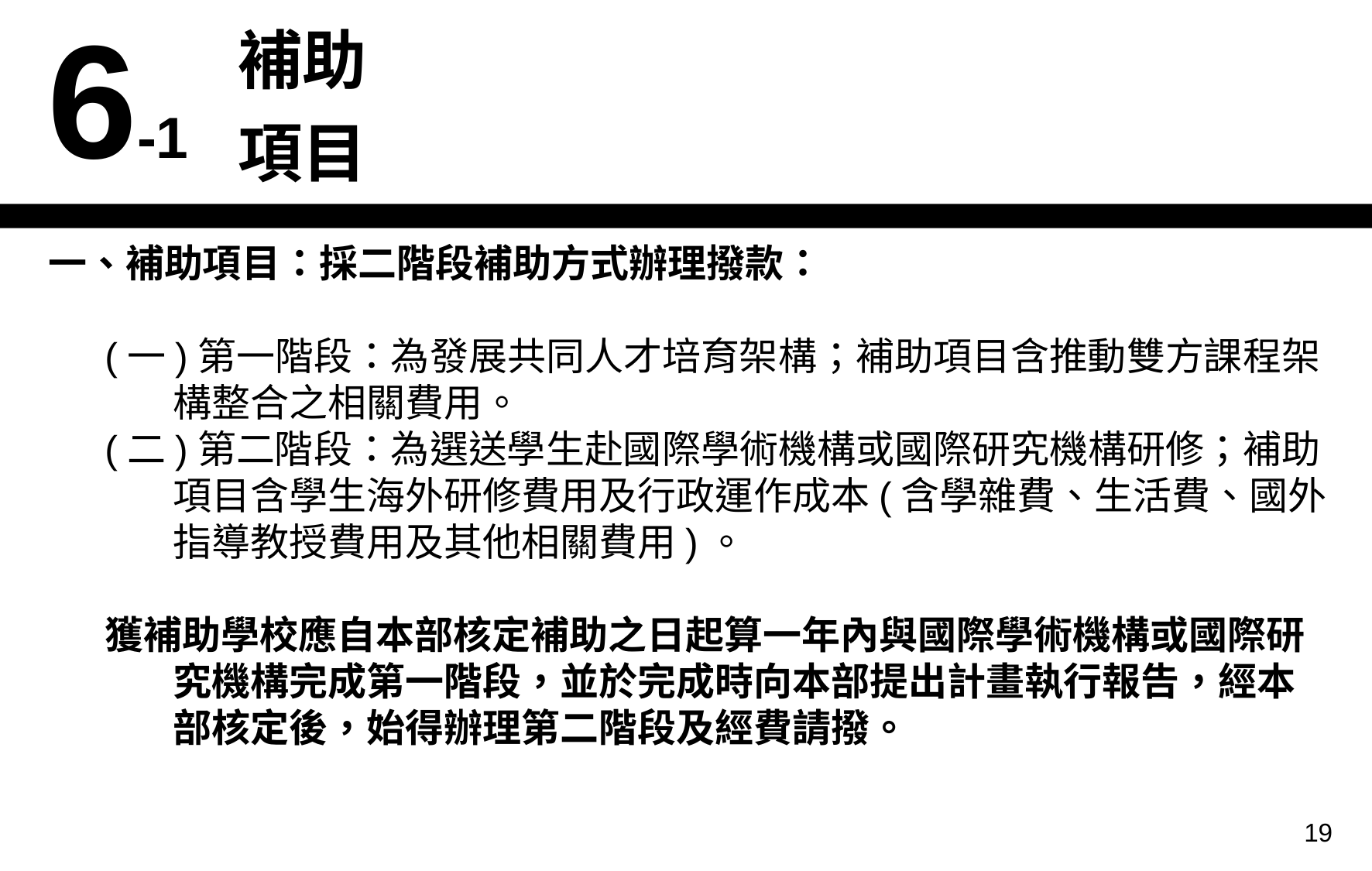

| 6-1 | 補助項目 |
| --- | --- |
一、補助項目：採二階段補助方式辦理撥款：

(一)第一階段：為發展共同人才培育架構；補助項目含推動雙方課程架構整合之相關費用。
(二)第二階段：為選送學生赴國際學術機構或國際研究機構研修；補助項目含學生海外研修費用及行政運作成本(含學雜費、生活費、國外指導教授費用及其他相關費用)。

獲補助學校應自本部核定補助之日起算一年內與國際學術機構或國際研究機構完成第一階段，並於完成時向本部提出計畫執行報告，經本部核定後，始得辦理第二階段及經費請撥。

19